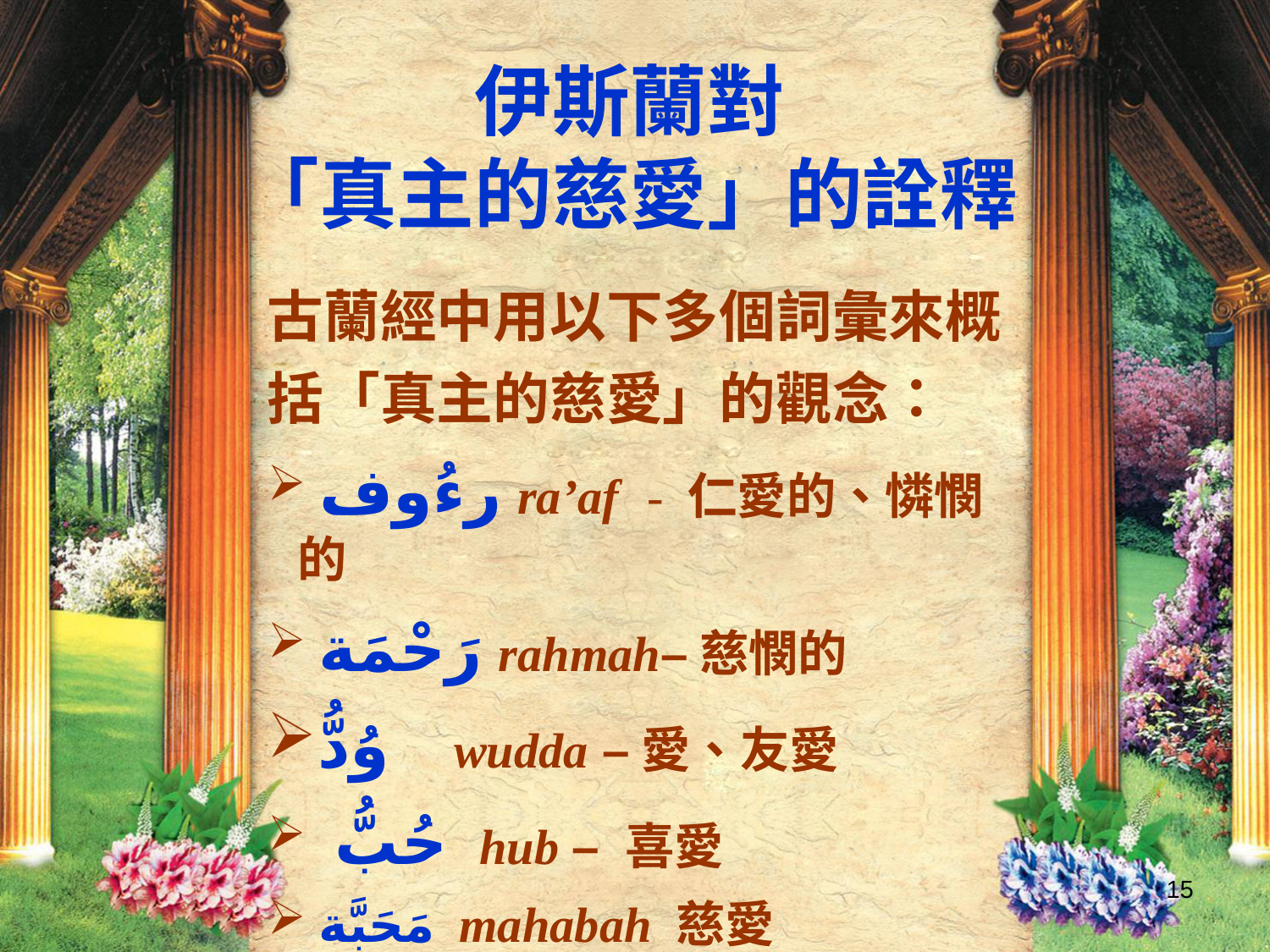

伊斯蘭對
「真主的慈愛」的詮釋
古蘭經中用以下多個詞彙來概括「真主的慈愛」的觀念：
 رءُوف ra’af  - 仁愛的、憐憫的
 رَحْمَة rahmah–慈憫的
وُدُّ    wudda –愛、友愛
  حُبُّ  hub – 喜愛
 مَحَبَّة  mahabah 慈愛
15